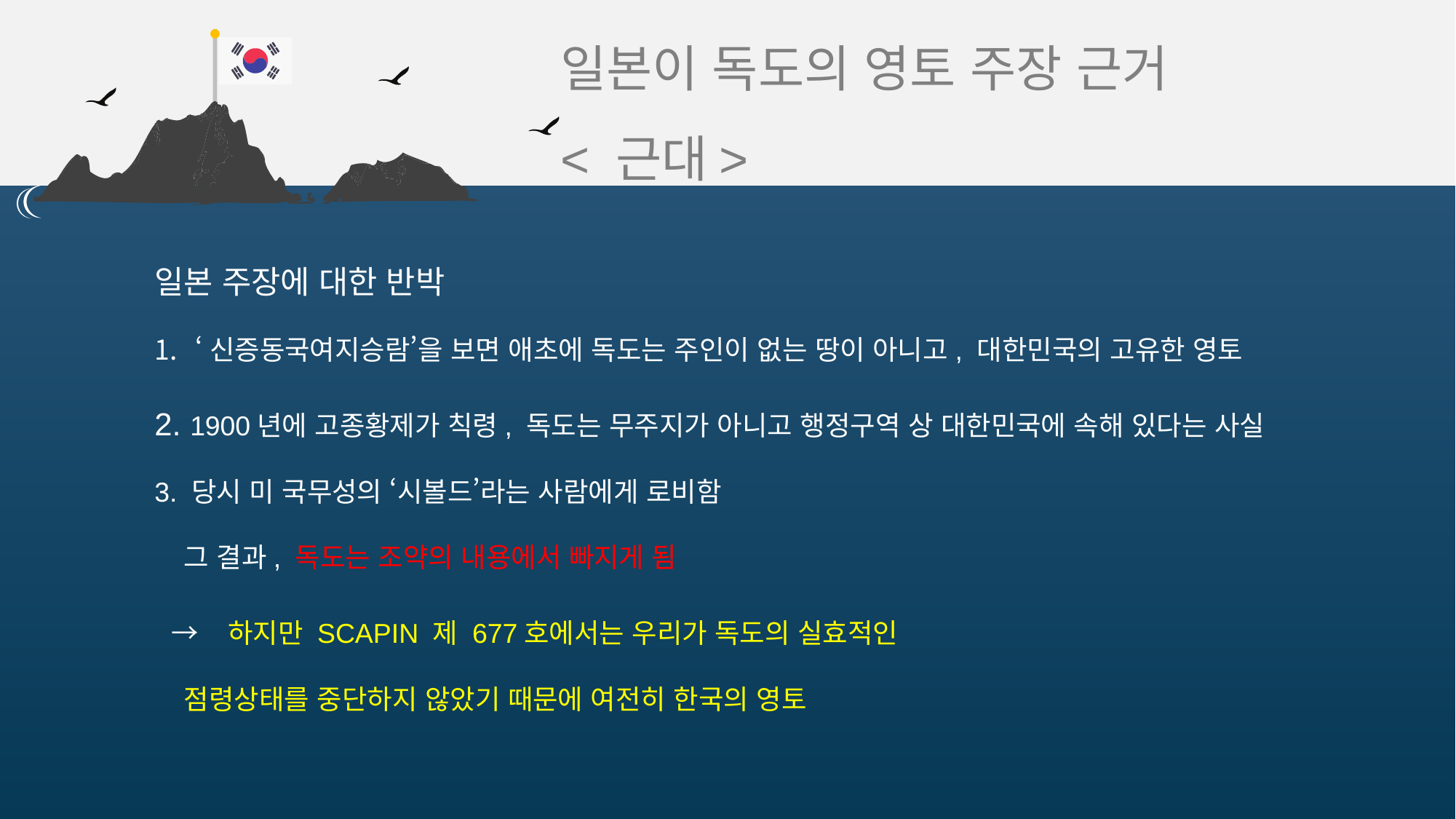

일본이 독도의 영토 주장 근거
< 근대>

일본 주장에 대한 반박
‘신증동국여지승람’을 보면 애초에 독도는 주인이 없는 땅이 아니고, 대한민국의 고유한 영토
2. 1900년에 고종황제가 칙령, 독도는 무주지가 아니고 행정구역 상 대한민국에 속해 있다는 사실
3. 당시 미 국무성의 ‘시볼드’라는 사람에게 로비함
   그 결과, 독도는 조약의 내용에서 빠지게 됨
  →   하지만 SCAPIN 제 677호에서는 우리가 독도의 실효적인
   점령상태를 중단하지 않았기 때문에 여전히 한국의 영토